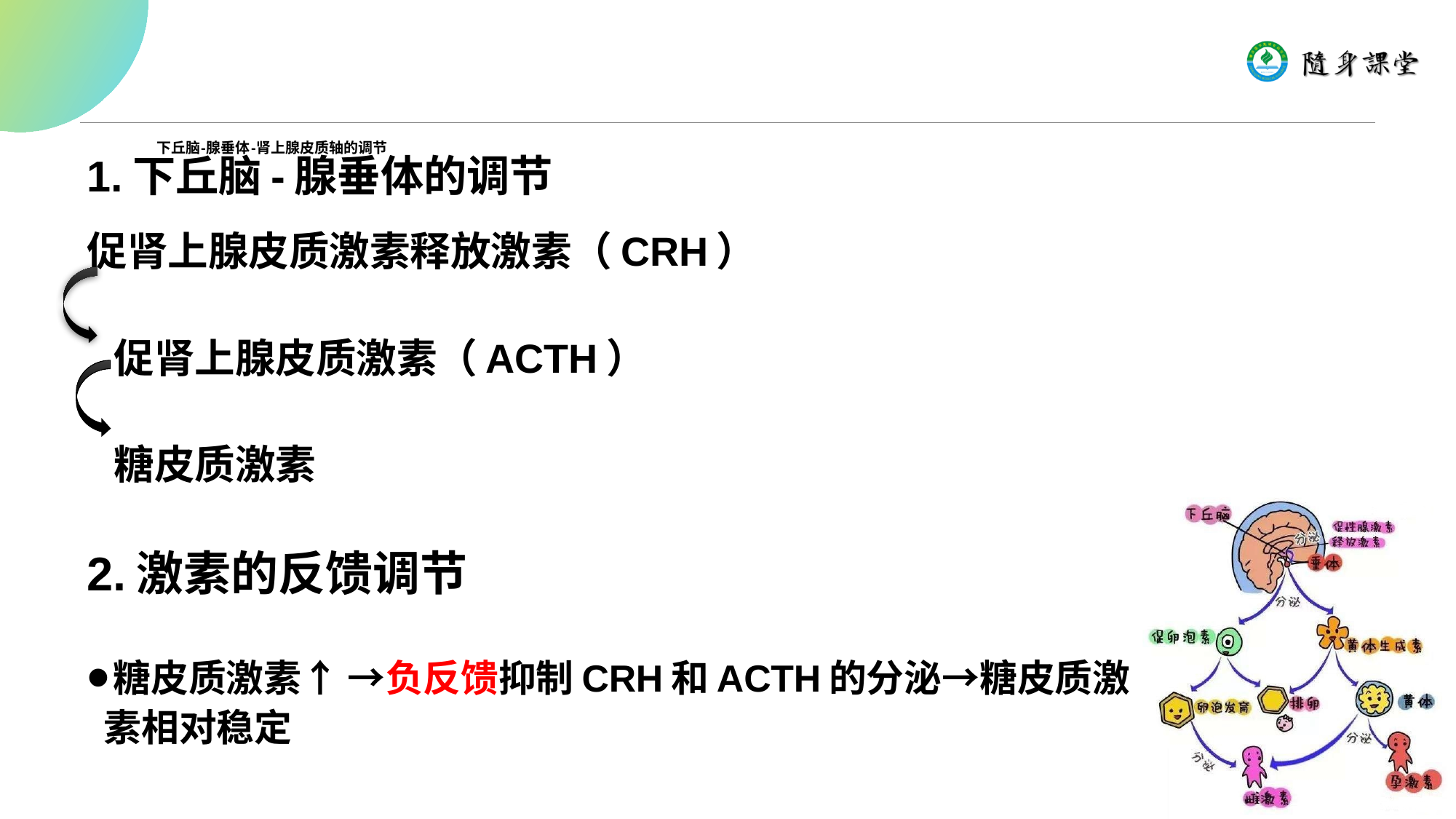

# 下丘脑-腺垂体-肾上腺皮质轴的调节
1.下丘脑-腺垂体的调节
促肾上腺皮质激素释放激素（CRH）

  促肾上腺皮质激素（ACTH）

  糖皮质激素

2.激素的反馈调节

糖皮质激素↑ →负反馈抑制CRH和ACTH的分泌→糖皮质激
 素相对稳定